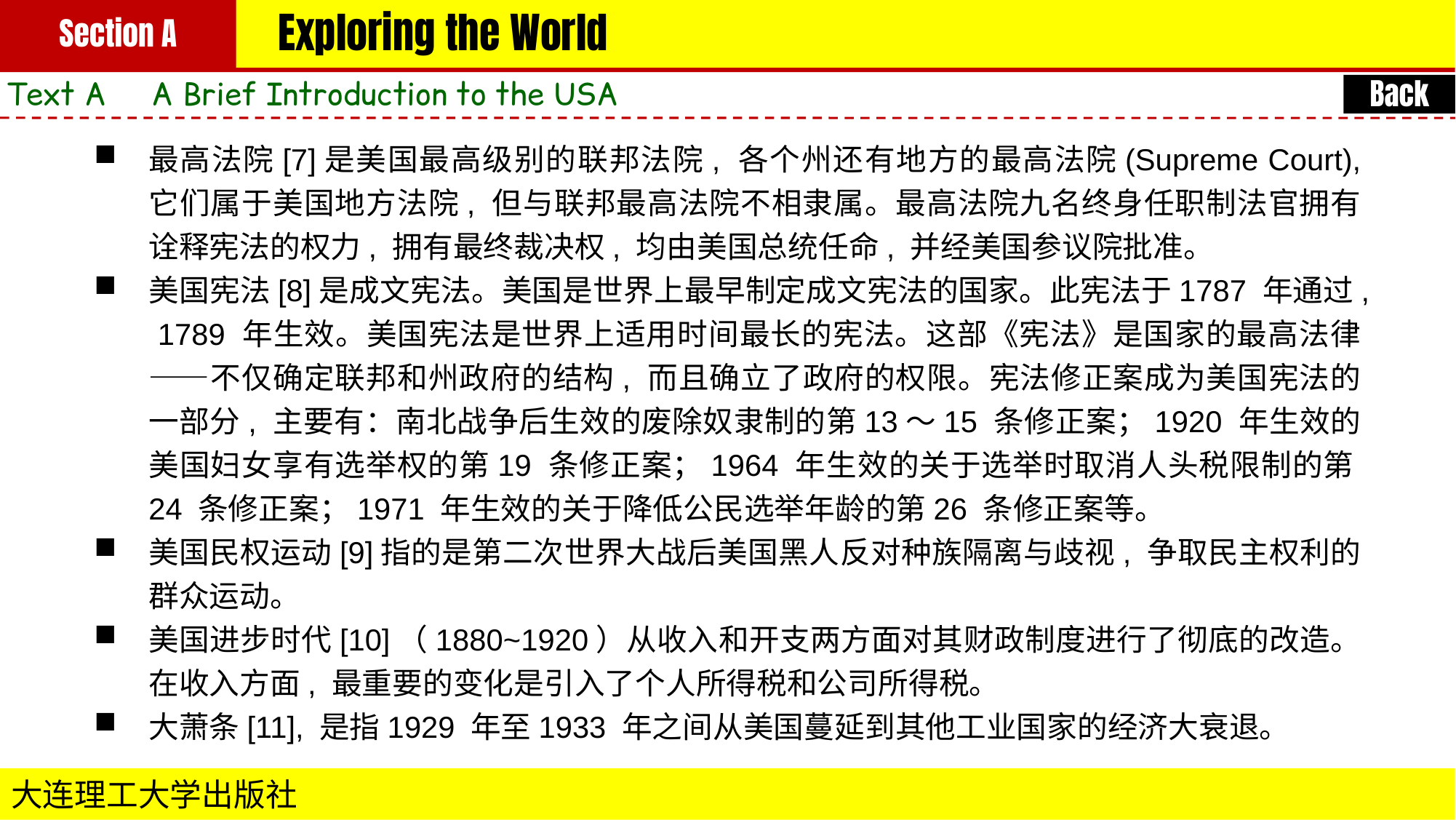

Section A
# Exploring the World
Text A　A Brief Introduction to the USA
Back
最高法院[7]是美国最高级别的联邦法院, 各个州还有地方的最高法院(Supreme Court), 它们属于美国地方法院, 但与联邦最高法院不相隶属。最高法院九名终身任职制法官拥有诠释宪法的权力, 拥有最终裁决权, 均由美国总统任命, 并经美国参议院批准。
美国宪法[8]是成文宪法。美国是世界上最早制定成文宪法的国家。此宪法于1787 年通过, 1789 年生效。美国宪法是世界上适用时间最长的宪法。这部《宪法》是国家的最高法律——不仅确定联邦和州政府的结构, 而且确立了政府的权限。宪法修正案成为美国宪法的一部分, 主要有：南北战争后生效的废除奴隶制的第13～15 条修正案；1920 年生效的美国妇女享有选举权的第19 条修正案；1964 年生效的关于选举时取消人头税限制的第24 条修正案；1971 年生效的关于降低公民选举年龄的第26 条修正案等。
美国民权运动[9]指的是第二次世界大战后美国黑人反对种族隔离与歧视, 争取民主权利的群众运动。
美国进步时代[10]（1880~1920）从收入和开支两方面对其财政制度进行了彻底的改造。在收入方面, 最重要的变化是引入了个人所得税和公司所得税。
大萧条[11], 是指1929 年至1933 年之间从美国蔓延到其他工业国家的经济大衰退。